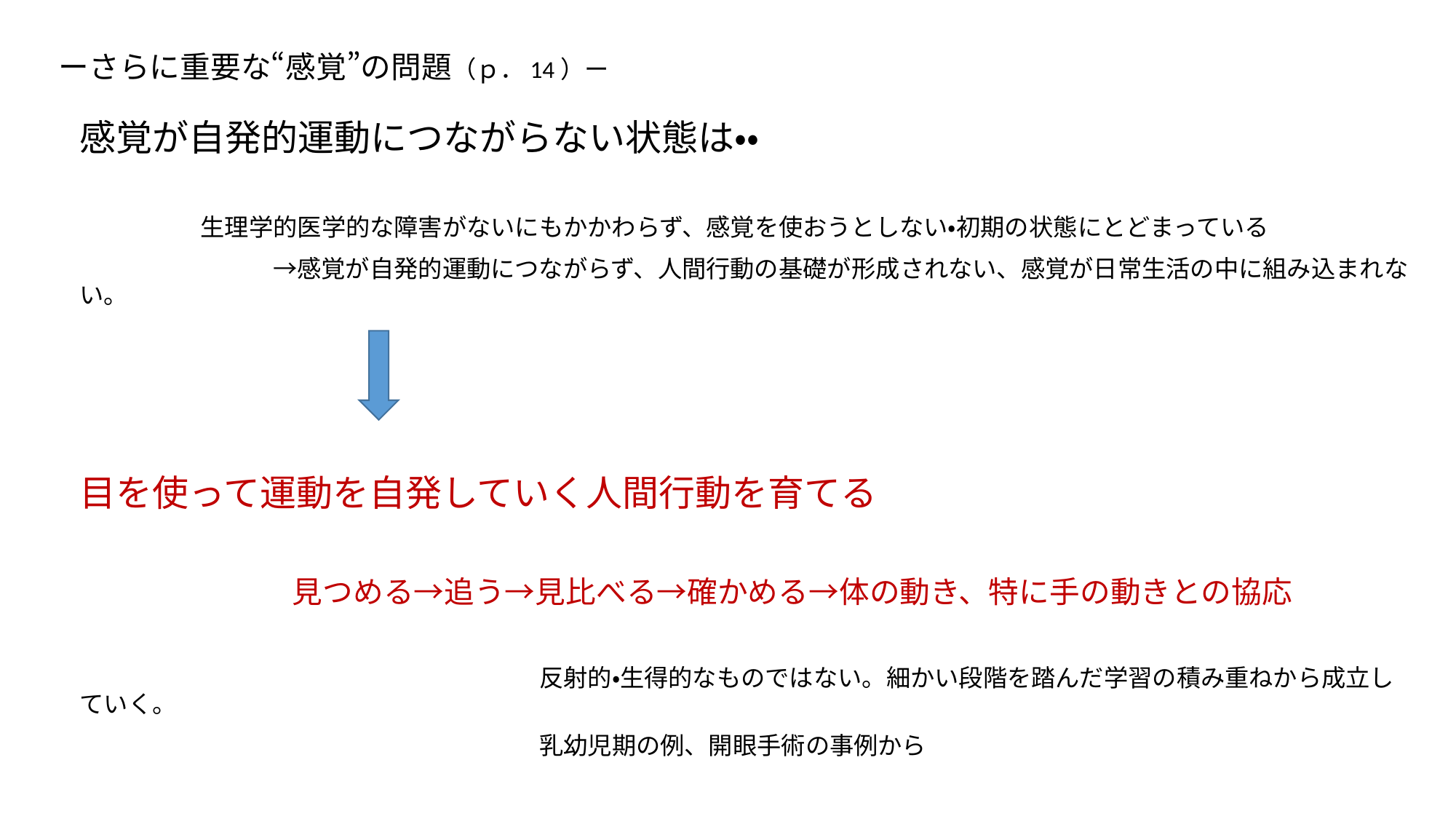

# ーさらに重要な“感覚”の問題（ｐ．14）ー
感覚が自発的運動につながらない状態は・・

　　　　　生理学的医学的な障害がないにもかかわらず、感覚を使おうとしない・初期の状態にとどまっている
　　　　　　　　→感覚が自発的運動につながらず、人間行動の基礎が形成されない、感覚が日常生活の中に組み込まれない。

目を使って運動を自発していく人間行動を育てる

　　　　　　　見つめる→追う→見比べる→確かめる→体の動き、特に手の動きとの協応

　　　　　　　　　　　　　　　　　　　反射的・生得的なものではない。細かい段階を踏んだ学習の積み重ねから成立していく。
　　　　　　　　　　　　　　　　　　　乳幼児期の例、開眼手術の事例から